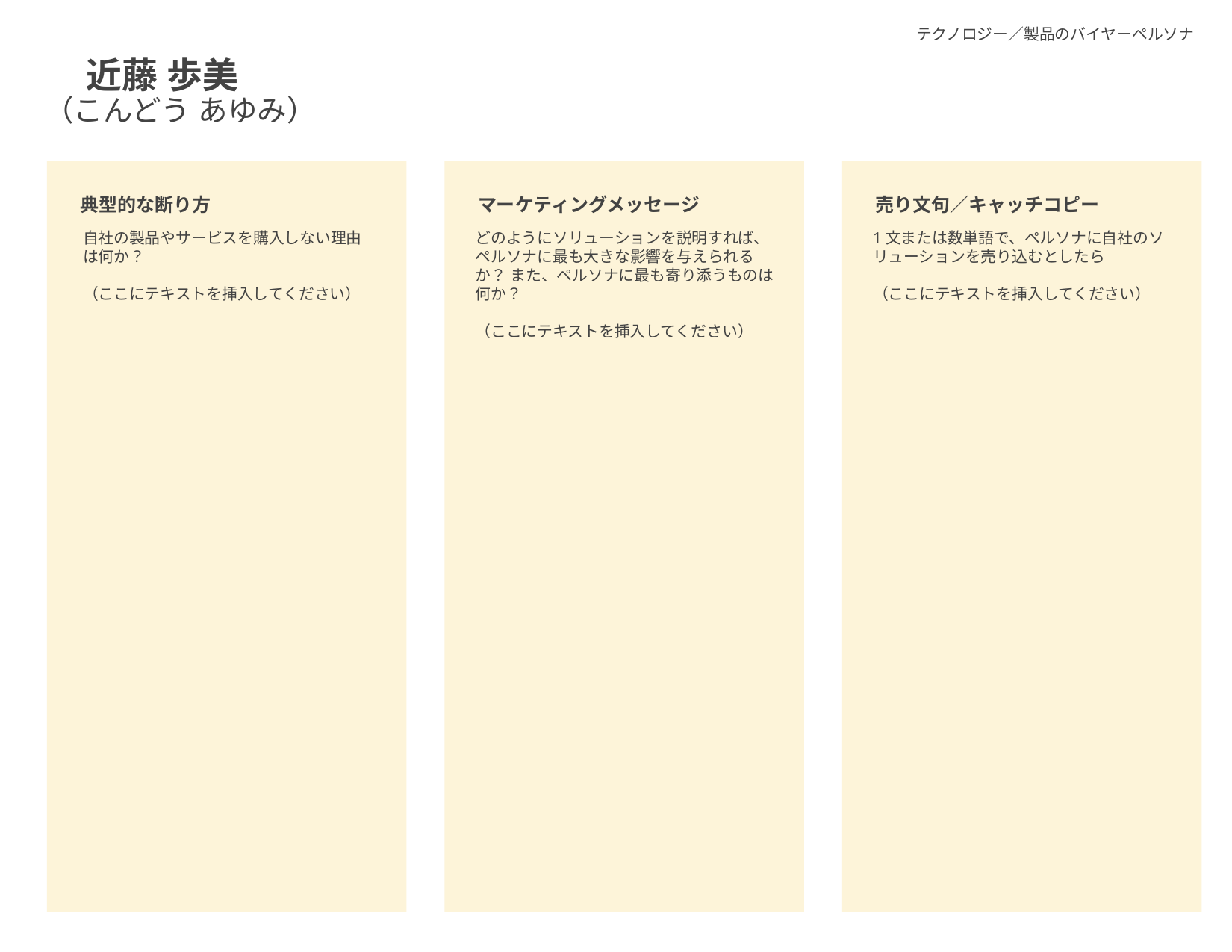

テクノロジー／製品のバイヤーペルソナ
近藤 歩美
（こんどう あゆみ）

典型的な断り方
マーケティングメッセージ
売り文句／キャッチコピー
自社の製品やサービスを購入しない理由は何か？

（ここにテキストを挿入してください）
どのようにソリューションを説明すれば、ペルソナに最も大きな影響を与えられるか？ また、ペルソナに最も寄り添うものは何か？

（ここにテキストを挿入してください）
1文または数単語で、ペルソナに自社のソリューションを売り込むとしたら

（ここにテキストを挿入してください）